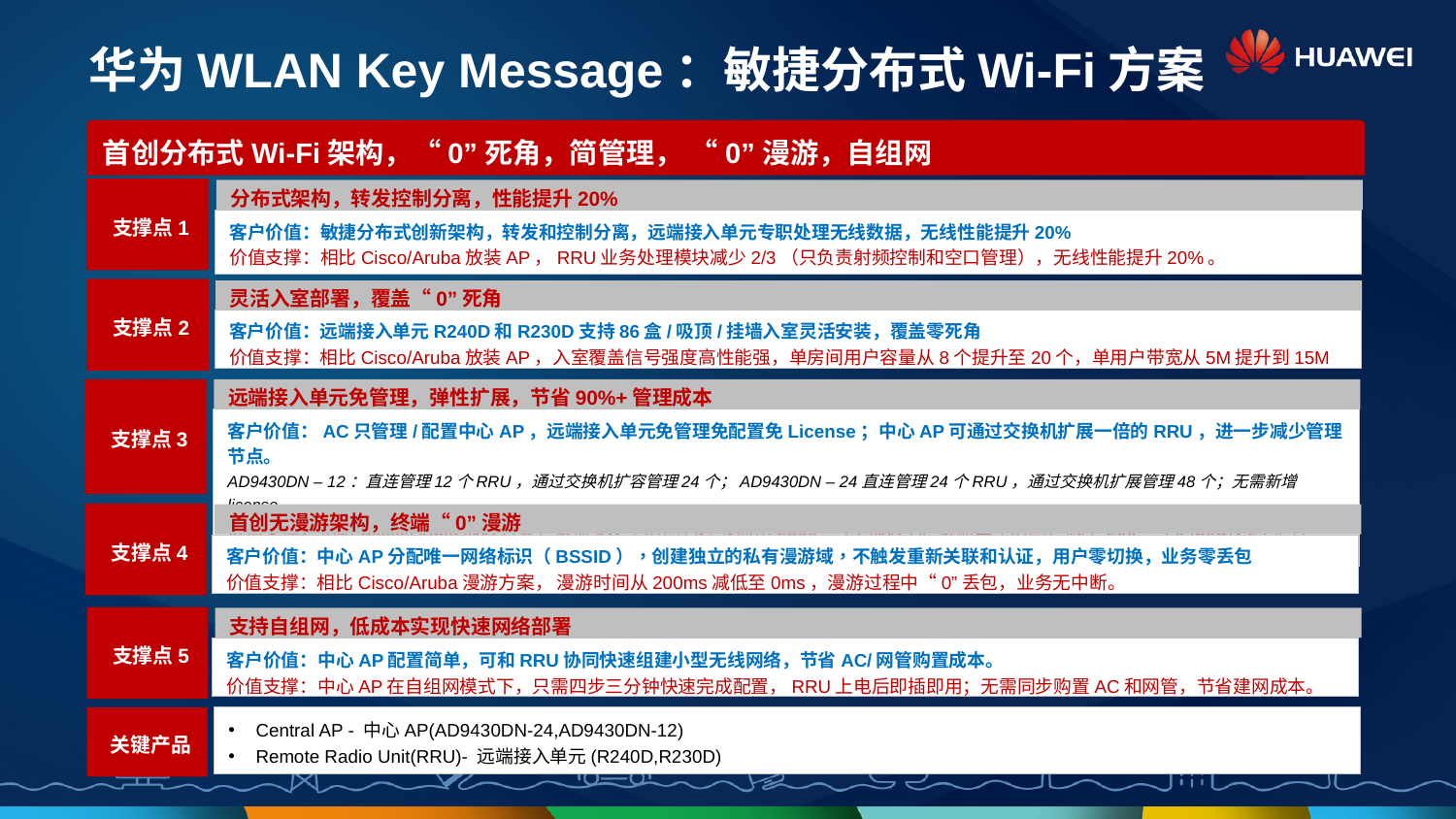

华为WLAN Key Message：敏捷分布式Wi-Fi方案

首创分布式Wi-Fi架构，“0”死角，简管理， “0”漫游，自组网
支撑点1
分布式架构，转发控制分离，性能提升20%
客户价值：敏捷分布式创新架构，转发和控制分离，远端接入单元专职处理无线数据，无线性能提升20%
价值支撑：相比Cisco/Aruba放装AP，RRU业务处理模块减少2/3（只负责射频控制和空口管理），无线性能提升20%。
支撑点2
灵活入室部署，覆盖“0”死角
客户价值：远端接入单元R240D和R230D支持86盒/吸顶/挂墙入室灵活安装，覆盖零死角
价值支撑：相比Cisco/Aruba放装AP，入室覆盖信号强度高性能强，单房间用户容量从8个提升至20个，单用户带宽从5M提升到15M
远端接入单元免管理，弹性扩展，节省90%+管理成本
支撑点3
客户价值：AC只管理/配置中心AP，远端接入单元免管理免配置免License；中心AP可通过交换机扩展一倍的RRU，进一步减少管理节点。
AD9430DN – 12：直连管理12个RRU，通过交换机扩容管理24个；AD9430DN – 24直连管理24个RRU，通过交换机扩展管理48个；无需新增license。
价值支撑：相比Cisco/Aruba放装方案，覆盖1W个房间管理节点由2500+（单放装AP覆盖四个房间）减至200+（9430DN-24扩容后）
支撑点4
首创无漫游架构，终端“0”漫游
客户价值：中心AP分配唯一网络标识（BSSID），创建独立的私有漫游域，不触发重新关联和认证，用户零切换，业务零丢包
价值支撑：相比Cisco/Aruba漫游方案， 漫游时间从200ms减低至0ms，漫游过程中“0”丢包，业务无中断。
支撑点5
支持自组网，低成本实现快速网络部署
客户价值：中心AP配置简单，可和RRU协同快速组建小型无线网络，节省AC/网管购置成本。
价值支撑：中心AP在自组网模式下，只需四步三分钟快速完成配置，RRU上电后即插即用；无需同步购置AC和网管，节省建网成本。
关键产品
Central AP - 中心AP(AD9430DN-24,AD9430DN-12)
Remote Radio Unit(RRU)- 远端接入单元(R240D,R230D)